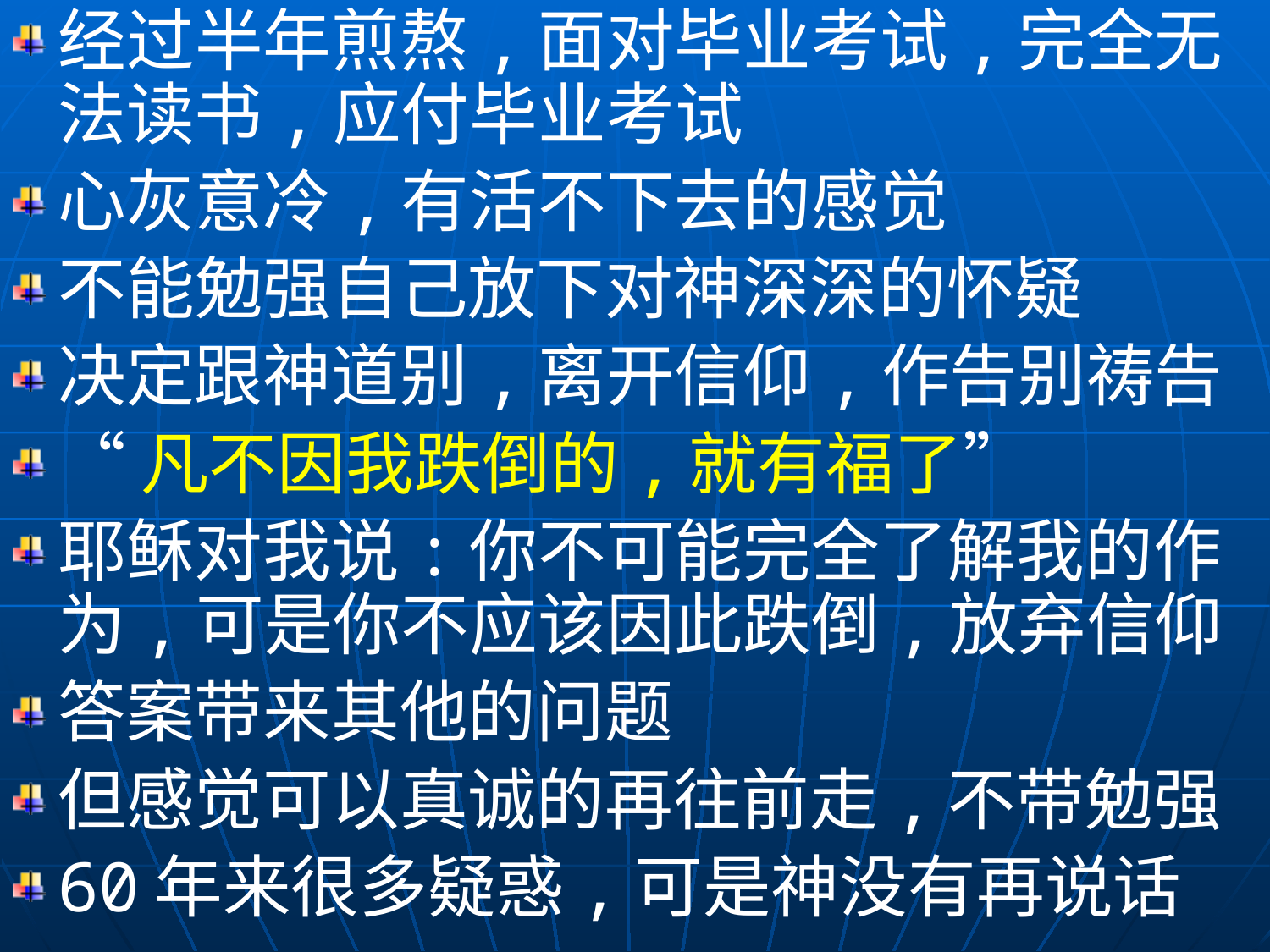

经过半年煎熬,面对毕业考试,完全无法读书,应付毕业考试
心灰意冷,有活不下去的感觉
不能勉强自己放下对神深深的怀疑
决定跟神道别,离开信仰,作告别祷告
“凡不因我跌倒的,就有福了”
耶稣对我说:你不可能完全了解我的作为,可是你不应该因此跌倒,放弃信仰
答案带来其他的问题
但感觉可以真诚的再往前走,不带勉强
60年来很多疑惑,可是神没有再说话